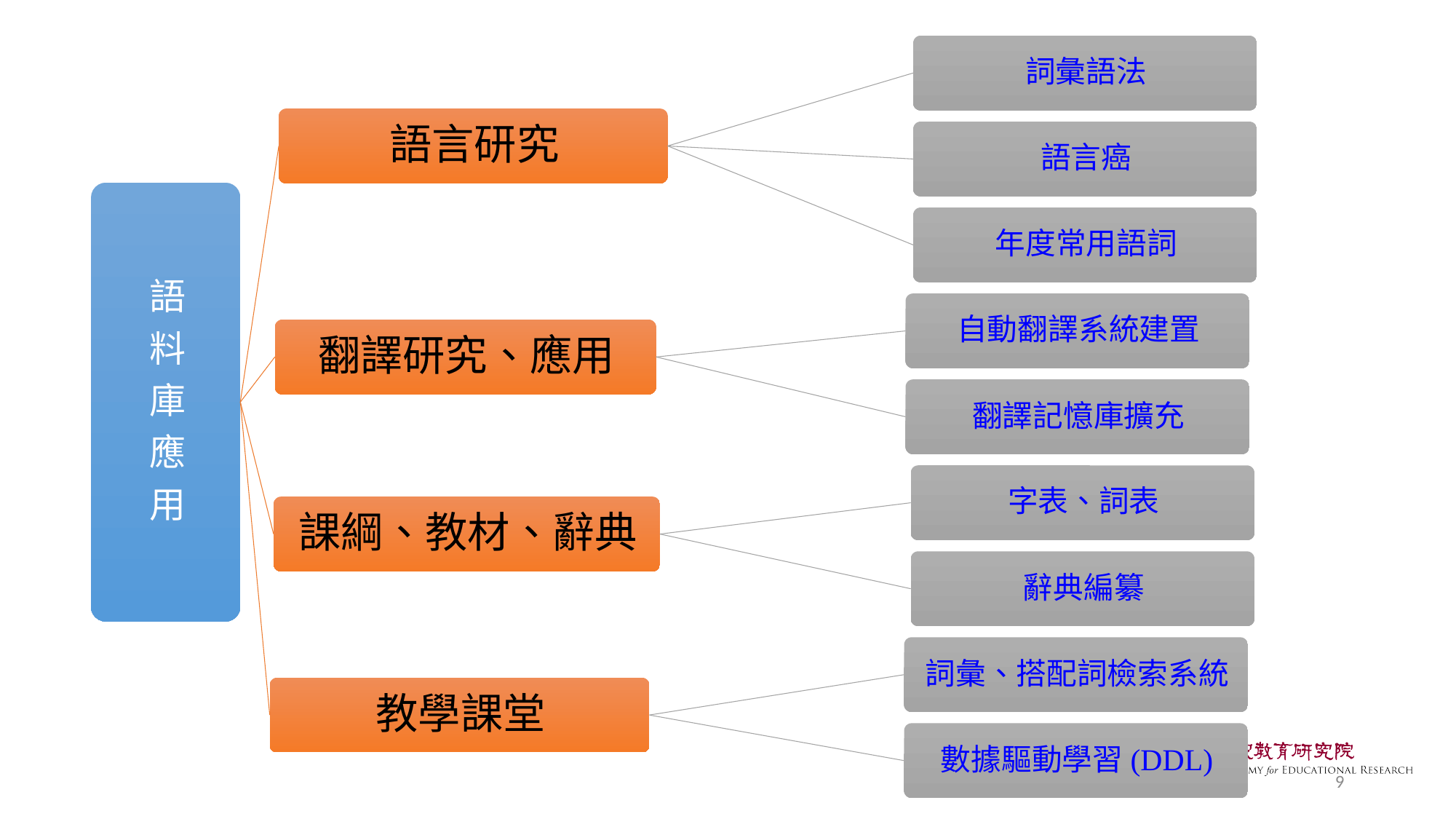

語
料
庫
應
用

語言研究

詞彙語法

語言癌

年度常用語詞

翻譯研究、應用

自動翻譯系統建置

翻譯記憶庫擴充

課綱、教材、辭典

字表、詞表

辭典編纂

教學課堂

詞彙、搭配詞檢索系統

數據驅動學習(DDL)
9